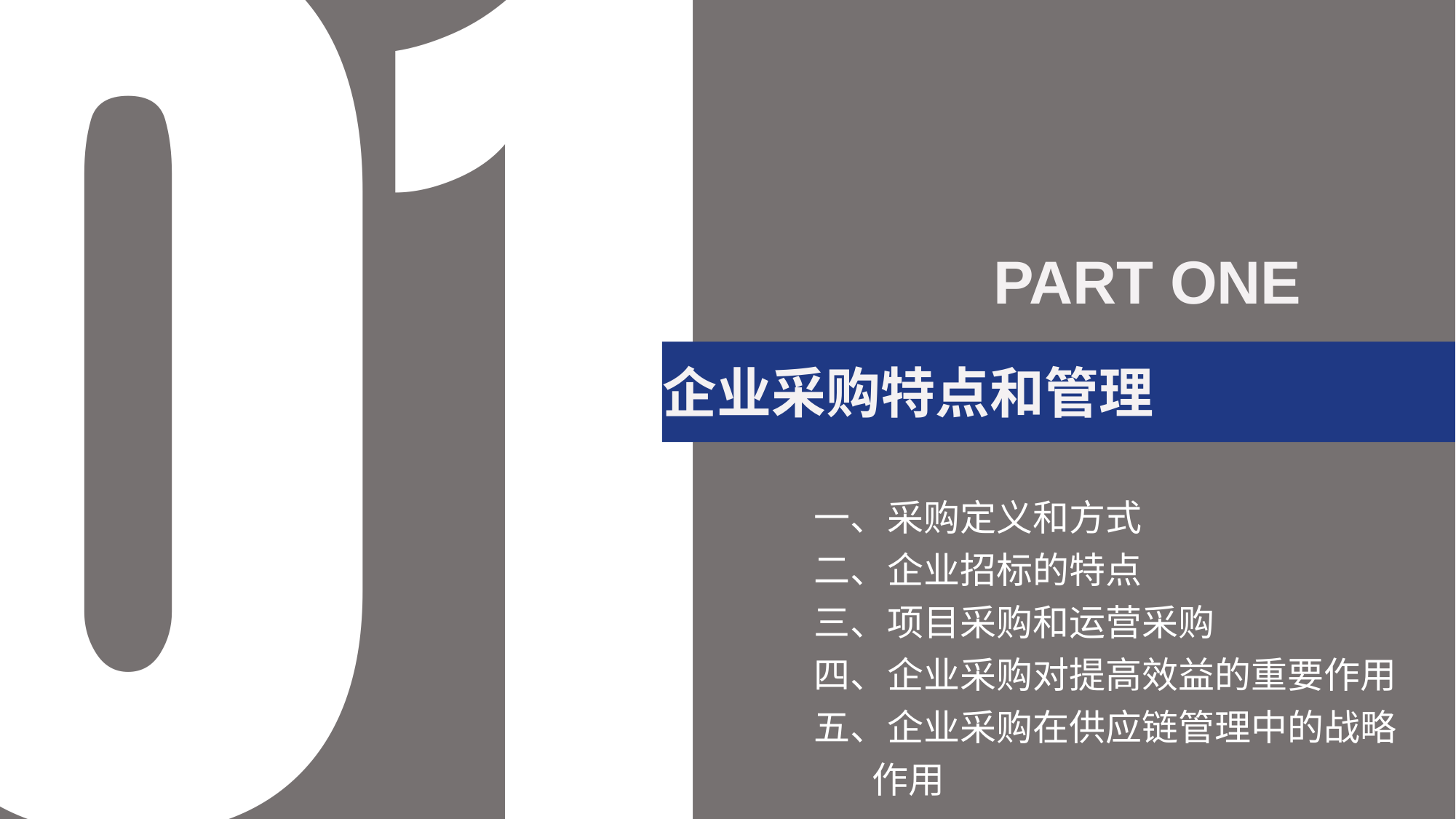

01
PART ONE

                                              企业采购特点和管理
一、采购定义和方式
二、企业招标的特点
三、项目采购和运营采购
四、企业采购对提高效益的重要作用
五、企业采购在供应链管理中的战略
      作用